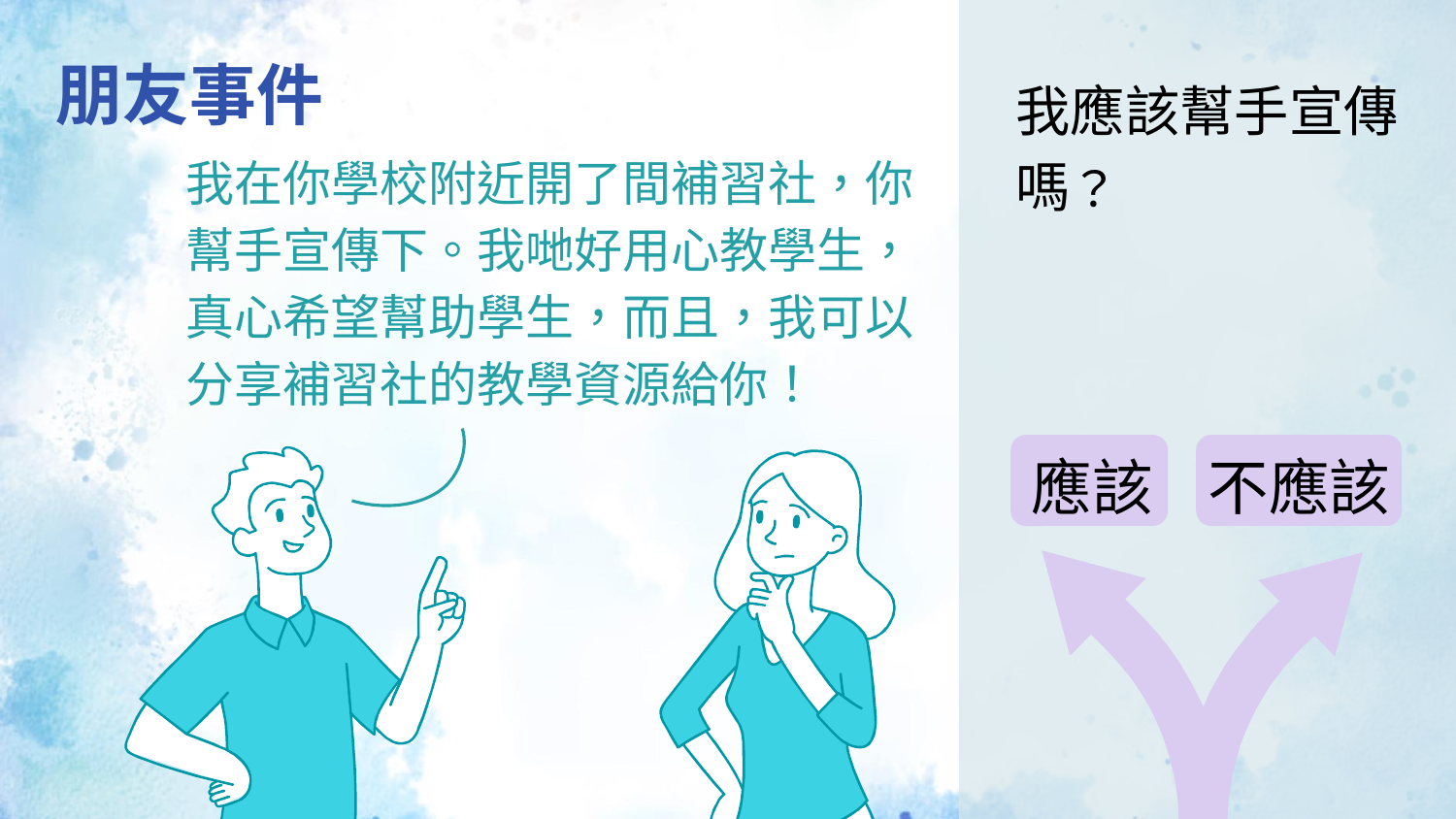

朋友事件
我應該幫手宣傳嗎？
我在你學校附近開了間補習社，你幫手宣傳下。我哋好用心教學生，真心希望幫助學生，而且，我可以分享補習社的教學資源給你！

應該

不應該